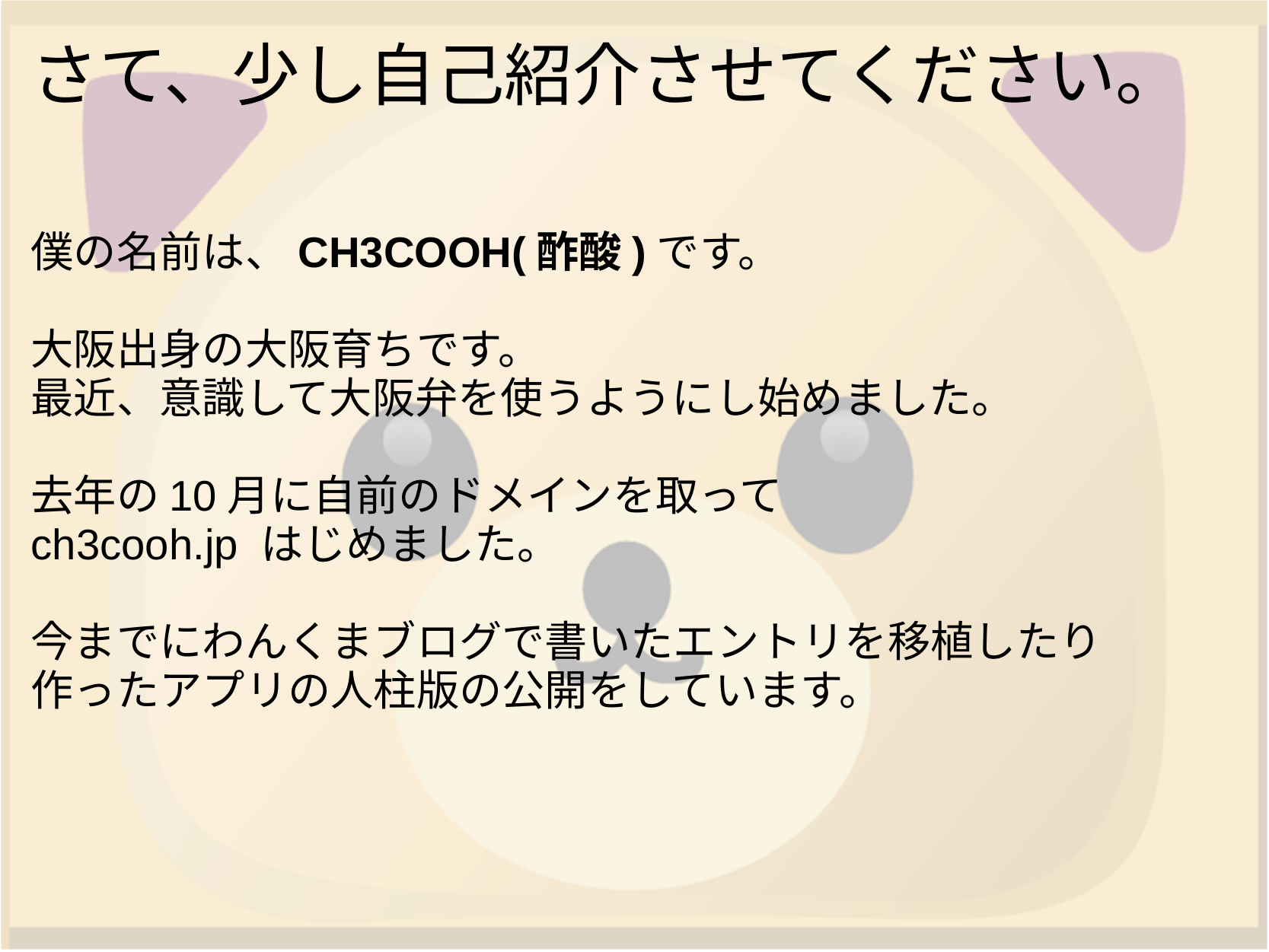

# さて、少し自己紹介させてください。
僕の名前は、CH3COOH(酢酸)です。

大阪出身の大阪育ちです。
最近、意識して大阪弁を使うようにし始めました。

去年の10月に自前のドメインを取って
ch3cooh.jp はじめました。

今までにわんくまブログで書いたエントリを移植したり
作ったアプリの人柱版の公開をしています。